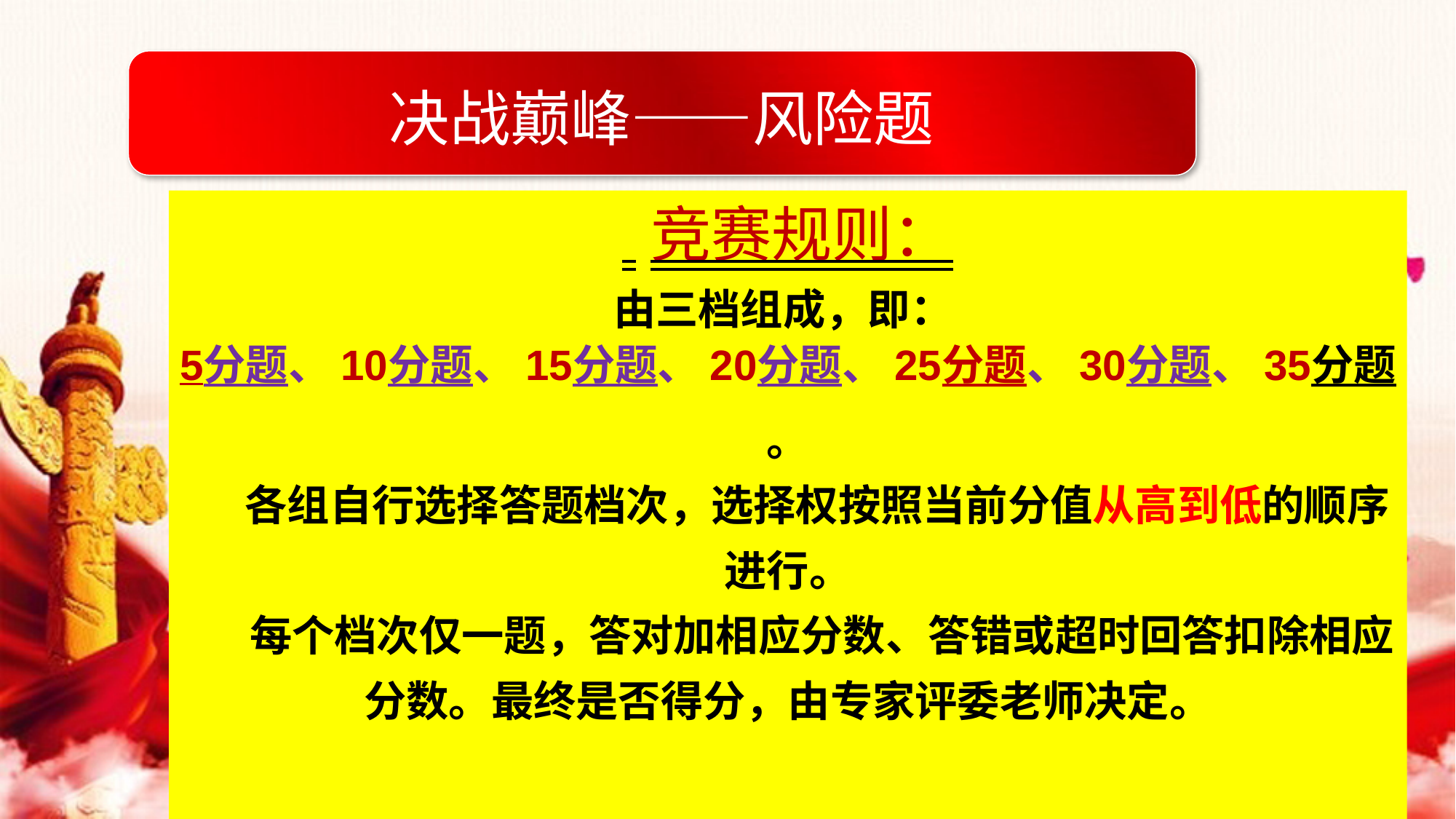

决战巅峰——风险题
 竞赛规则：
由三档组成，即：
5分题、10分题、15分题、20分题、25分题、30分题、35分题。
     各组自行选择答题档次，选择权按照当前分值从高到低的顺序进行。
      每个档次仅一题，答对加相应分数、答错或超时回答扣除相应分数。最终是否得分，由专家评委老师决定。